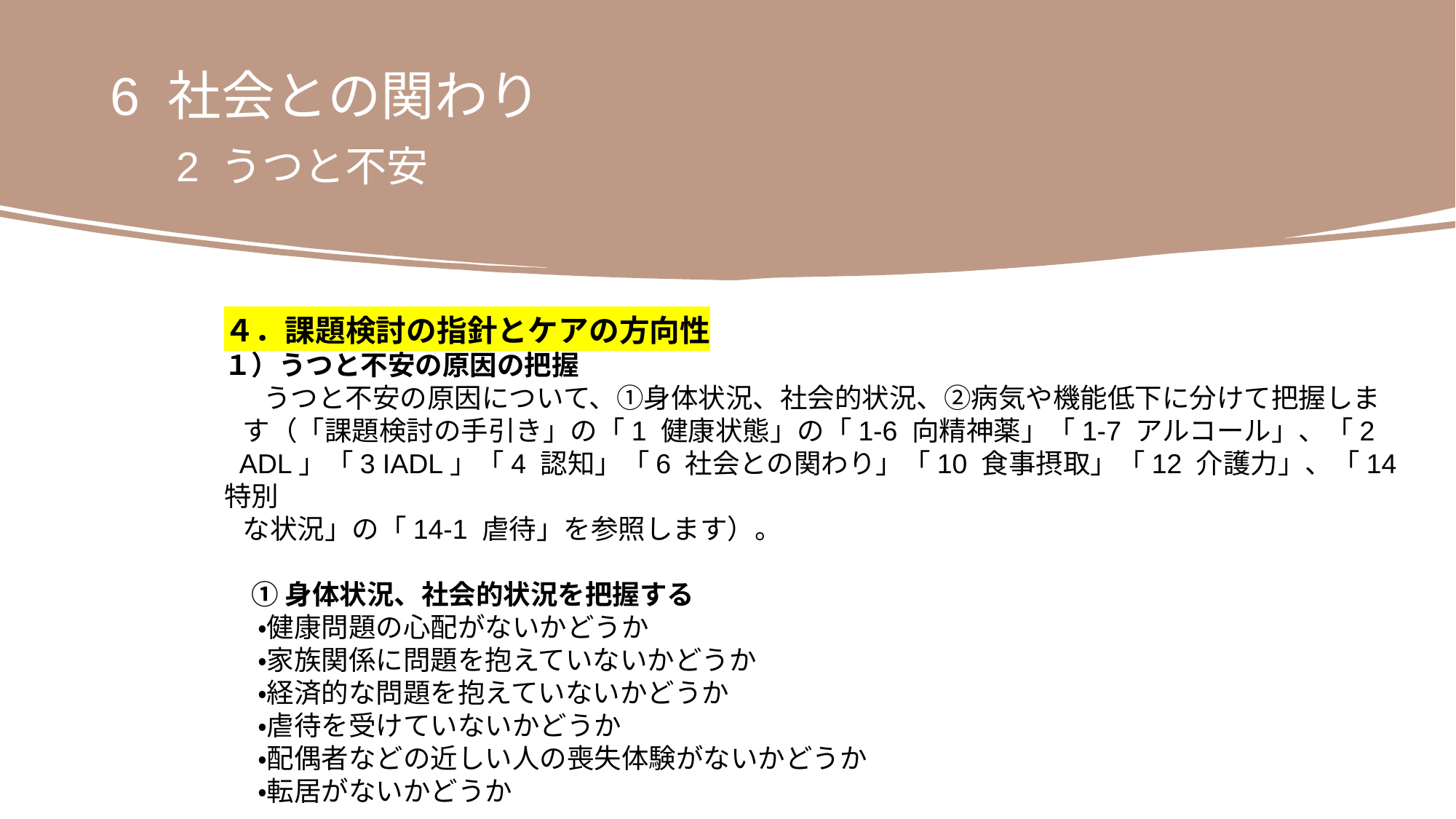

6 社会との関わり
　2 うつと不安

４．課題検討の指針とケアの方向性
１）うつと不安の原因の把握
　  うつと不安の原因について、①身体状況、社会的状況、②病気や機能低下に分けて把握しま
  す（「課題検討の手引き」の「1 健康状態」の「1-6 向精神薬」「1-7 アルコール」、「2
  ADL」「3 IADL」「4 認知」「6 社会との関わり」「10 食事摂取」「12 介護力」、「14 特別
  な状況」の「14-1 虐待」を参照します）。

　① 身体状況、社会的状況を把握する
　 ・健康問題の心配がないかどうか
　 ・家族関係に問題を抱えていないかどうか
　 ・経済的な問題を抱えていないかどうか
　 ・虐待を受けていないかどうか
　 ・配偶者などの近しい人の喪失体験がないかどうか
　 ・転居がないかどうか